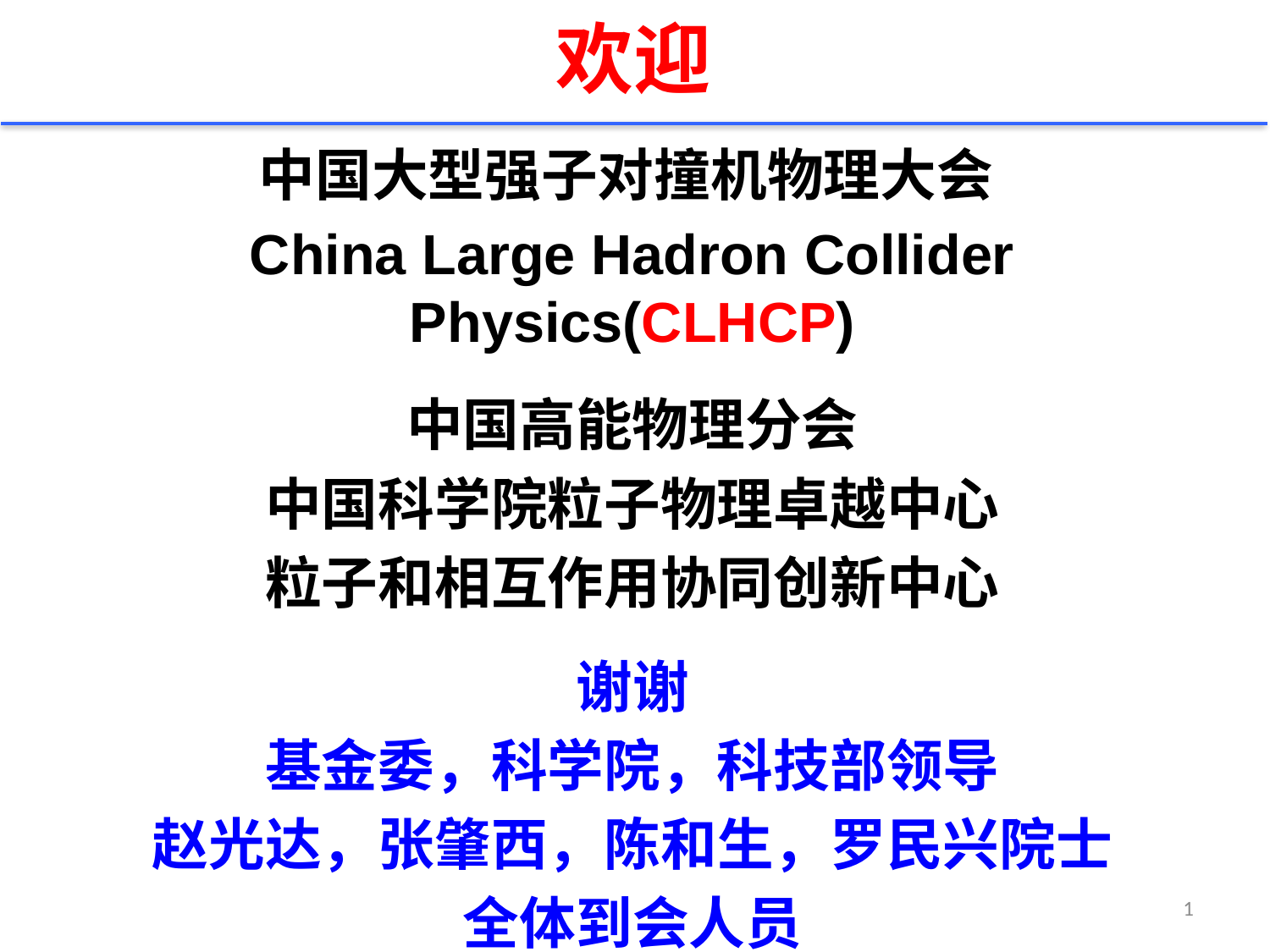

# 欢迎
中国大型强子对撞机物理大会
China Large Hadron Collider Physics(CLHCP)

中国高能物理分会
中国科学院粒子物理卓越中心
粒子和相互作用协同创新中心

谢谢
基金委，科学院，科技部领导
赵光达，张肇西，陈和生，罗民兴院士
全体到会人员
1